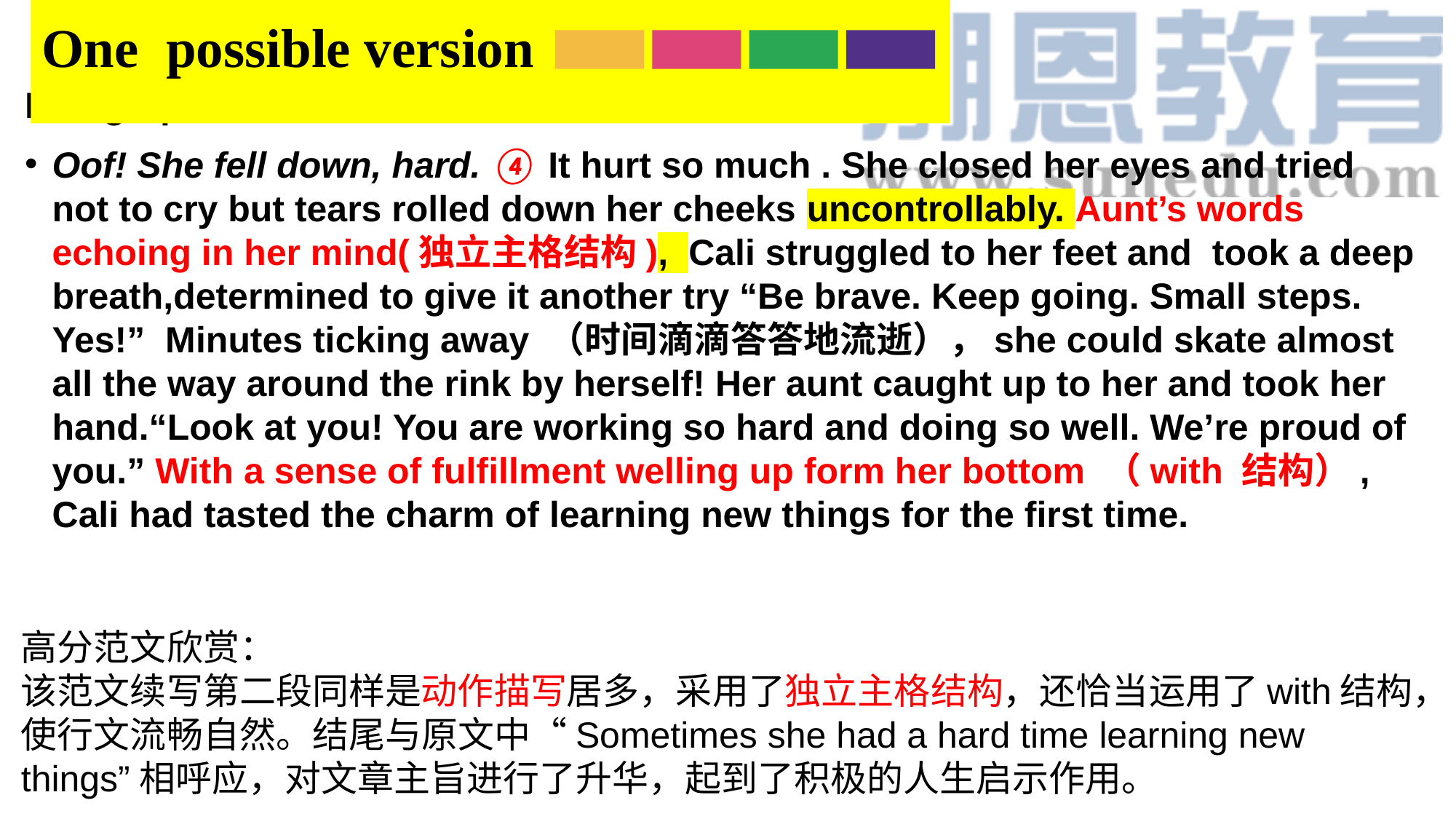

# One  possible version

Paragraph 2:
Oof! She fell down, hard. ④ It hurt so much . She closed her eyes and tried not to cry but tears rolled down her cheeks uncontrollably. Aunt’s words echoing in her mind(独立主格结构),  Cali struggled to her feet and  took a deep breath,determined to give it another try “Be brave. Keep going. Small steps. Yes!”  Minutes ticking away （时间滴滴答答地流逝），she could skate almost all the way around the rink by herself! Her aunt caught up to her and took her hand.“Look at you! You are working so hard and doing so well. We’re proud of you.” With a sense of fulfillment welling up form her bottom （with 结构）, Cali had tasted the charm of learning new things for the first time.
高分范文欣赏：
该范文续写第二段同样是动作描写居多，采用了独立主格结构，还恰当运用了with结构，使行文流畅自然。结尾与原文中“Sometimes she had a hard time learning new things”相呼应，对文章主旨进行了升华，起到了积极的人生启示作用。